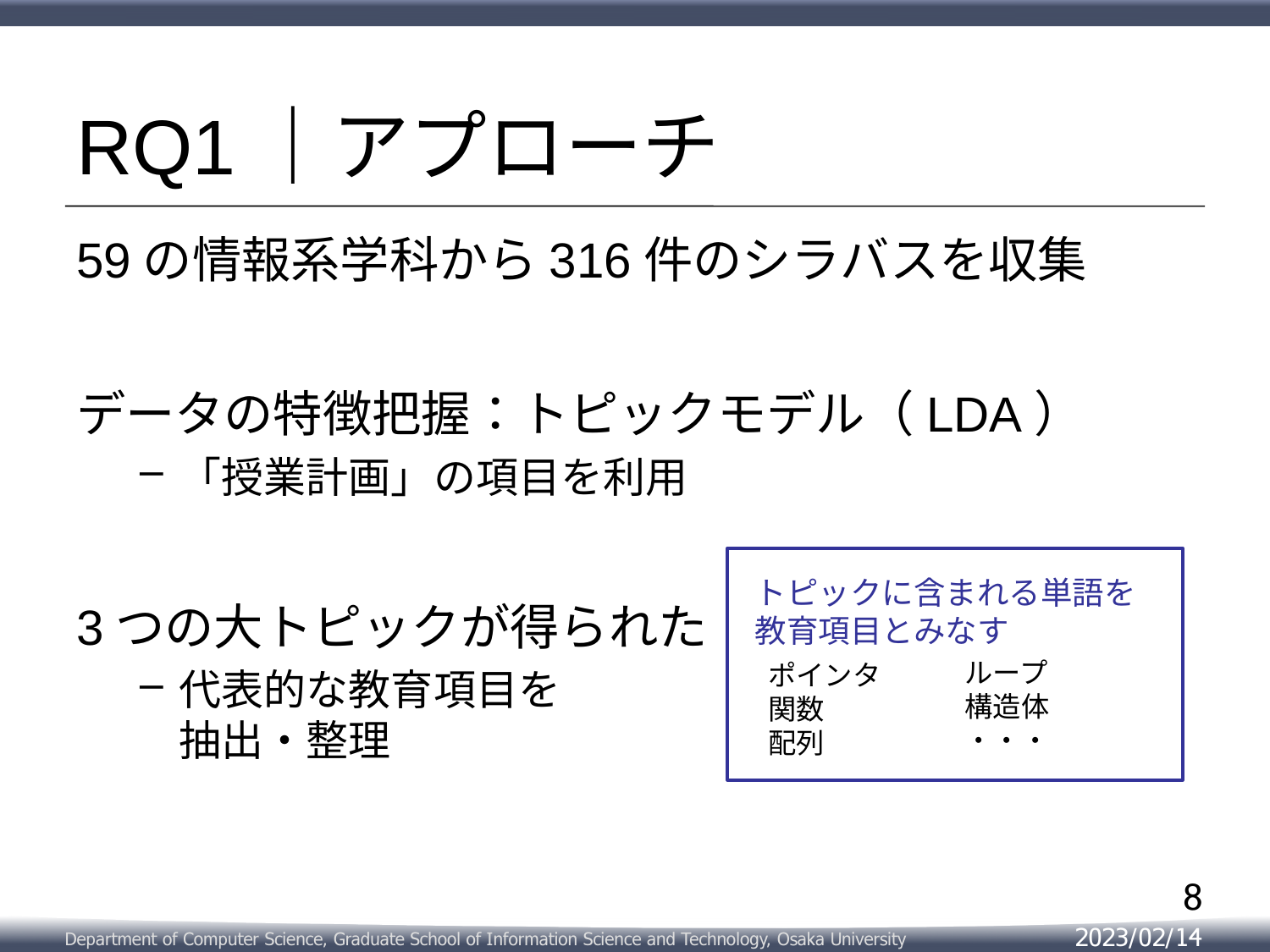

# RQ1｜アプローチ
59の情報系学科から316件のシラバスを収集

データの特徴把握：トピックモデル（LDA）
「授業計画」の項目を利用

3つの大トピックが得られた
代表的な教育項目を
抽出・整理

トピックに含まれる単語を
教育項目とみなす
ループ
構造体
・・・
ポインタ
関数
配列
8
2023/02/14